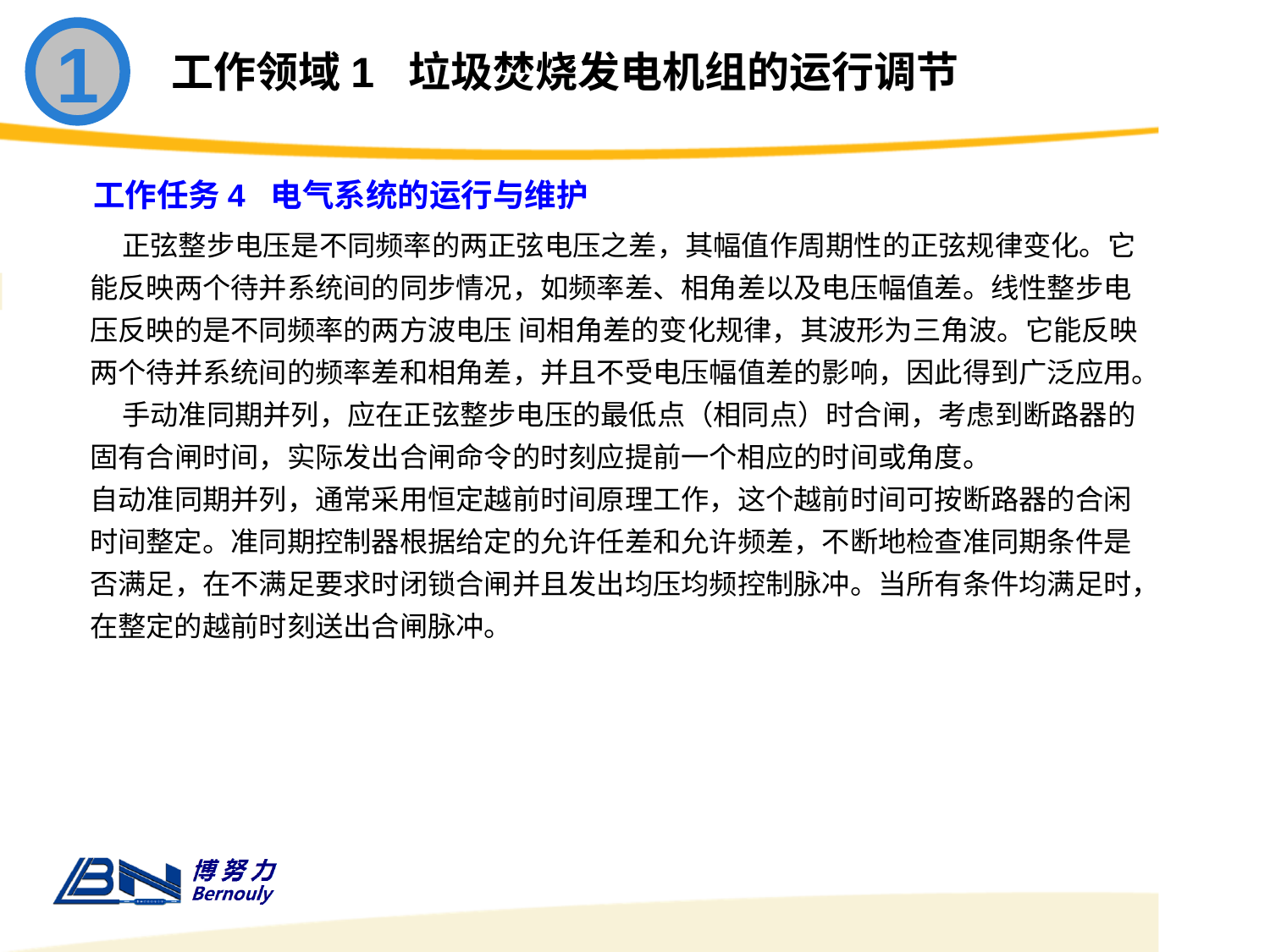

1
工作领域1  垃圾焚烧发电机组的运行调节
工作任务4  电气系统的运行与维护
    正弦整步电压是不同频率的两正弦电压之差，其幅值作周期性的正弦规律变化。它能反映两个待并系统间的同步情况，如频率差、相角差以及电压幅值差。线性整步电压反映的是不同频率的两方波电压 间相角差的变化规律，其波形为三角波。它能反映两个待并系统间的频率差和相角差，并且不受电压幅值差的影响，因此得到广泛应用。
    手动准同期并列，应在正弦整步电压的最低点（相同点）时合闸，考虑到断路器的固有合闸时间，实际发出合闸命令的时刻应提前一个相应的时间或角度。
自动准同期并列，通常采用恒定越前时间原理工作，这个越前时间可按断路器的合闲时间整定。准同期控制器根据给定的允许任差和允许频差，不断地检查准同期条件是否满足，在不满足要求时闭锁合闸并且发出均压均频控制脉冲。当所有条件均满足时，在整定的越前时刻送出合闸脉冲。